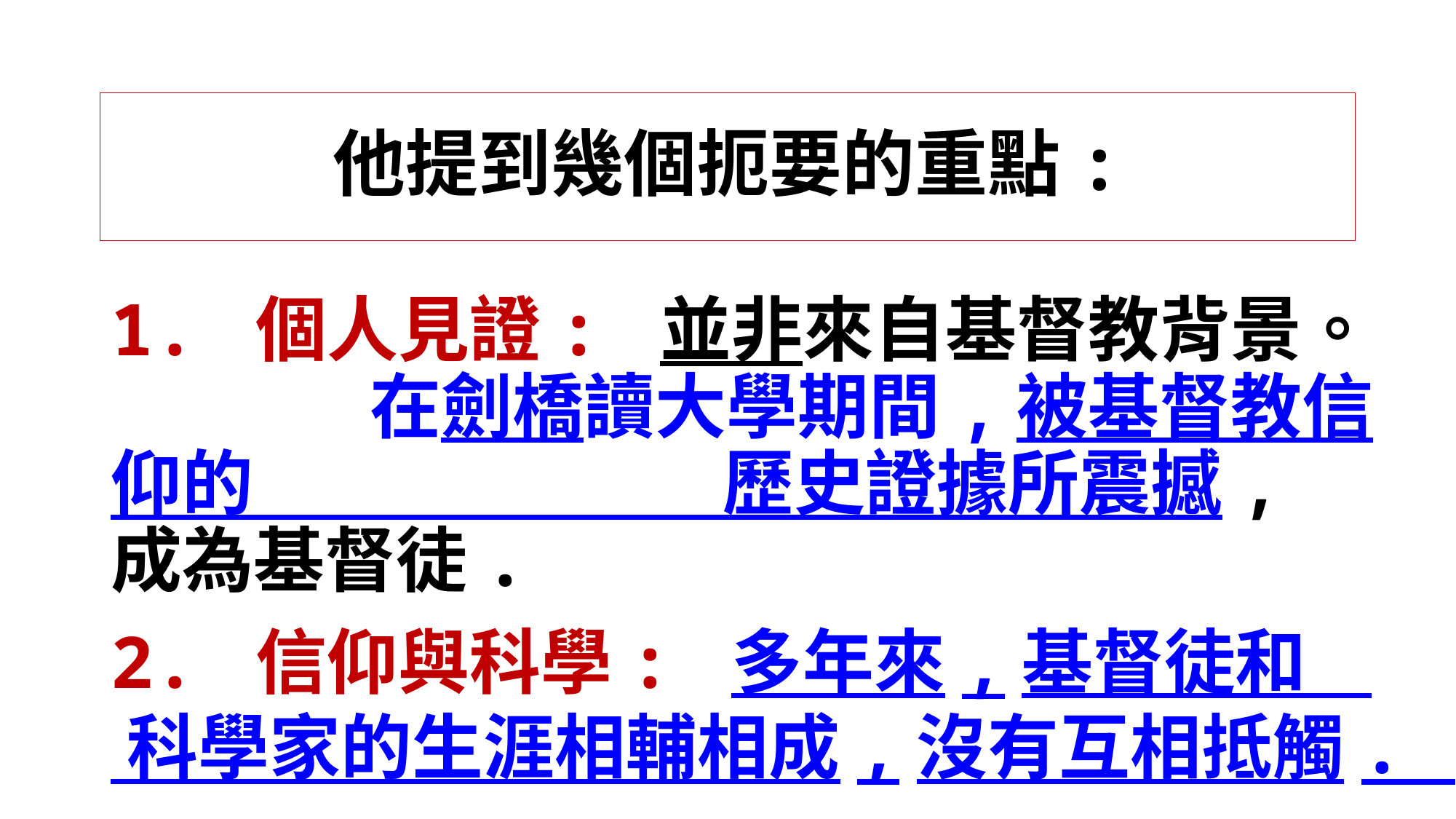

# 他提到幾個扼要的重點:

1. 個人見證: 並非來自基督教背景。                 在劍橋讀大學期間,被基督教信仰的                             歷史證據所震撼, 成為基督徒.
2. 信仰與科學: 多年來,基督徒和      科學家的生涯相輔相成,沒有互相抵觸.